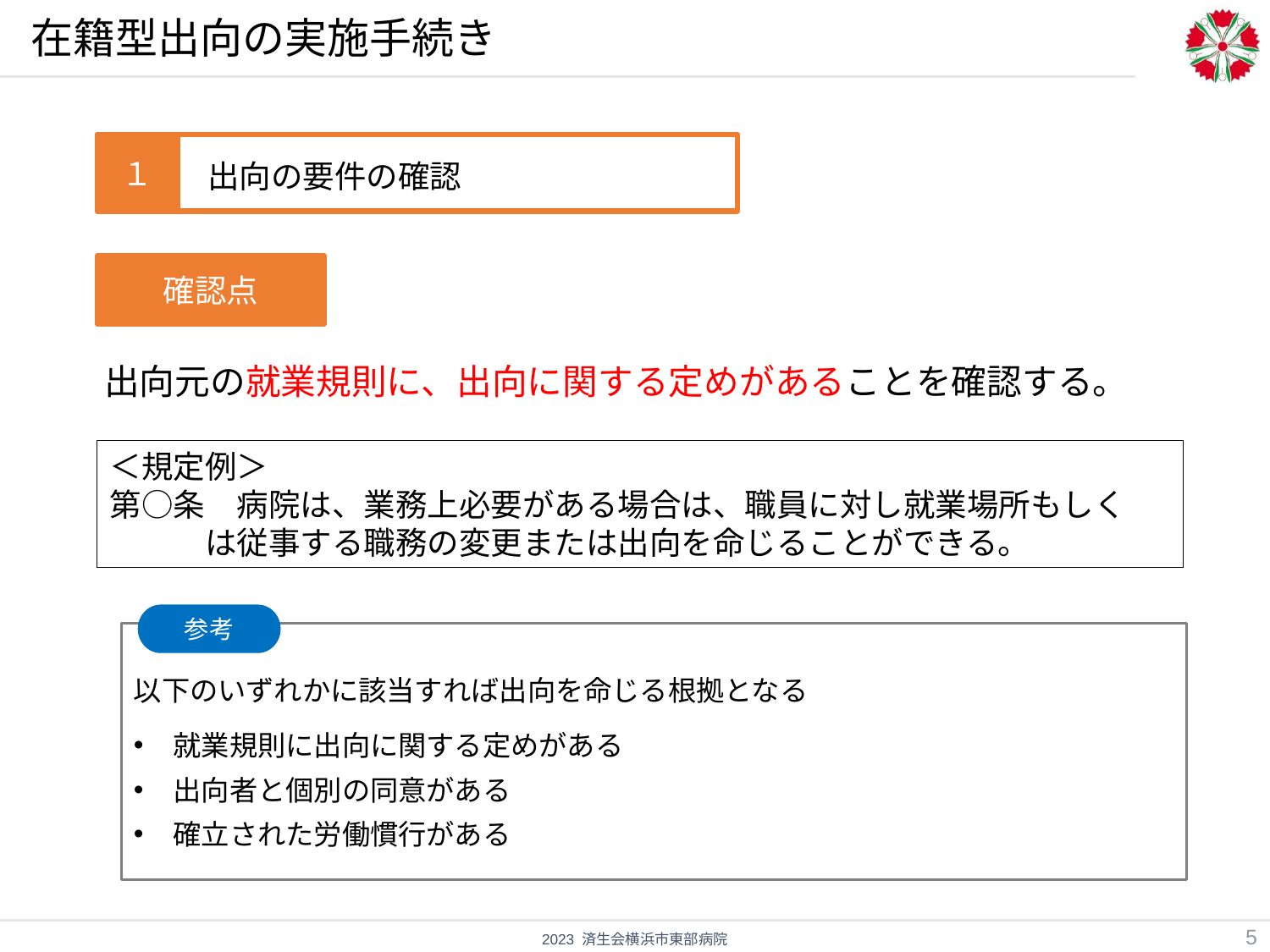

# 在籍型出向の実施手続き
出向の要件の確認
１
確認点
出向元の就業規則に、出向に関する定めがあることを確認する。
＜規定例＞
第○条　病院は、業務上必要がある場合は、職員に対し就業場所もしく
　　　は従事する職務の変更または出向を命じることができる。
参考
以下のいずれかに該当すれば出向を命じる根拠となる
就業規則に出向に関する定めがある
出向者と個別の同意がある
確立された労働慣行がある
5